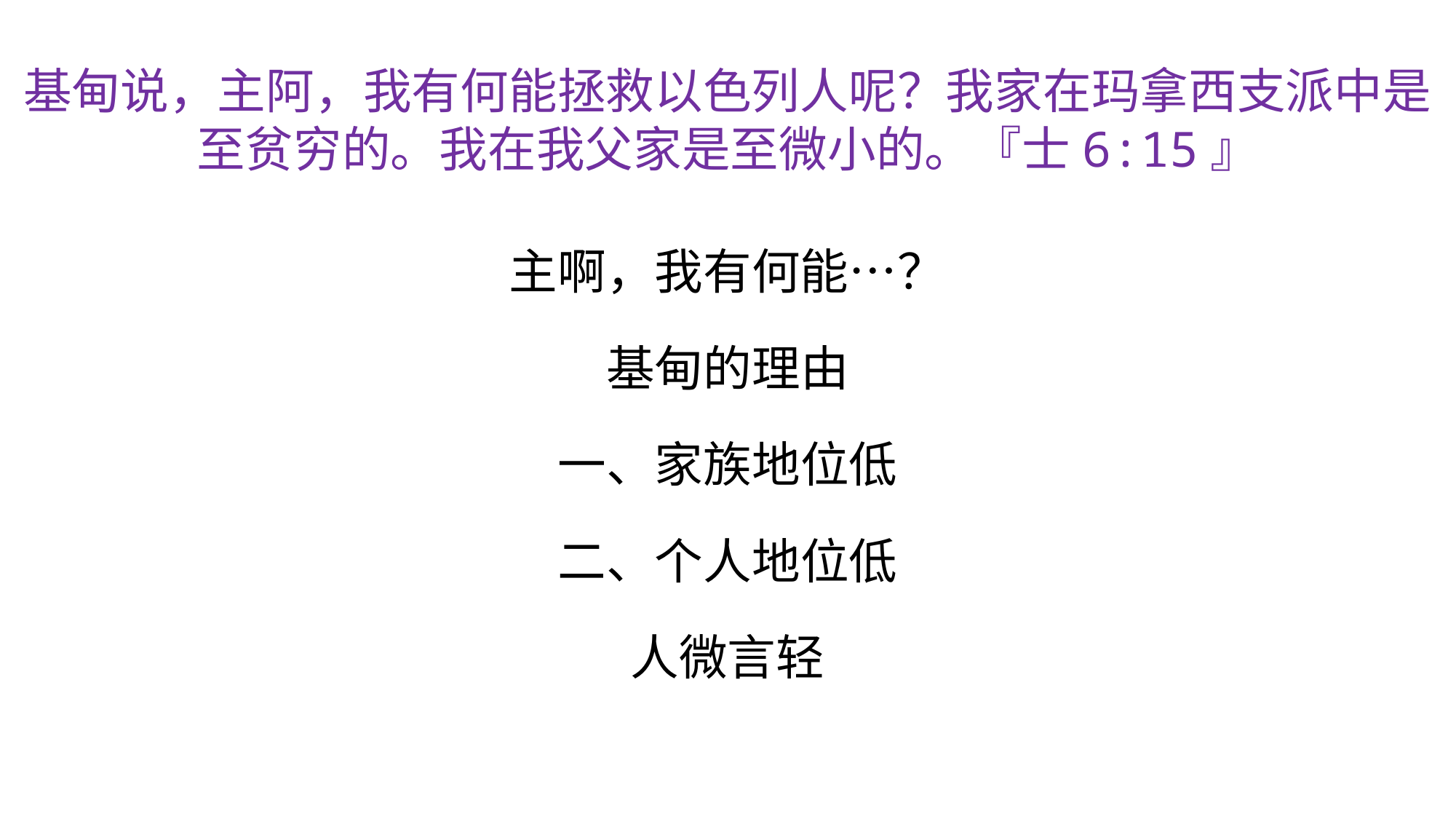

基甸说，主阿，我有何能拯救以色列人呢？我家在玛拿西支派中是至贫穷的。我在我父家是至微小的。『士6:15』
主啊，我有何能…？
基甸的理由
一、家族地位低
二、个人地位低
人微言轻